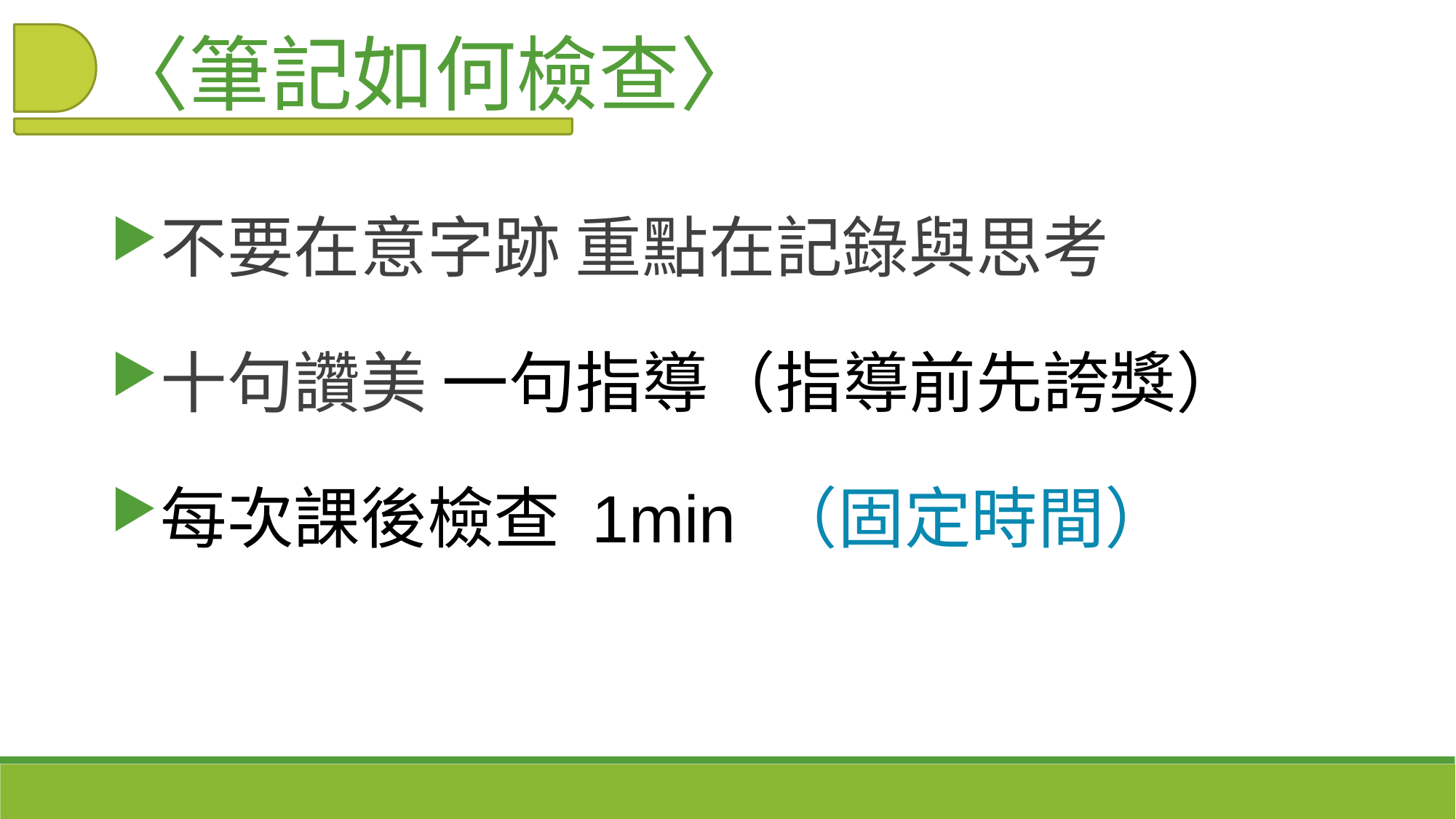

# 〈筆記如何檢查〉
不要在意字跡 重點在記錄與思考
十句讚美 一句指導（指導前先誇獎）
每次課後檢查 1min （固定時間）